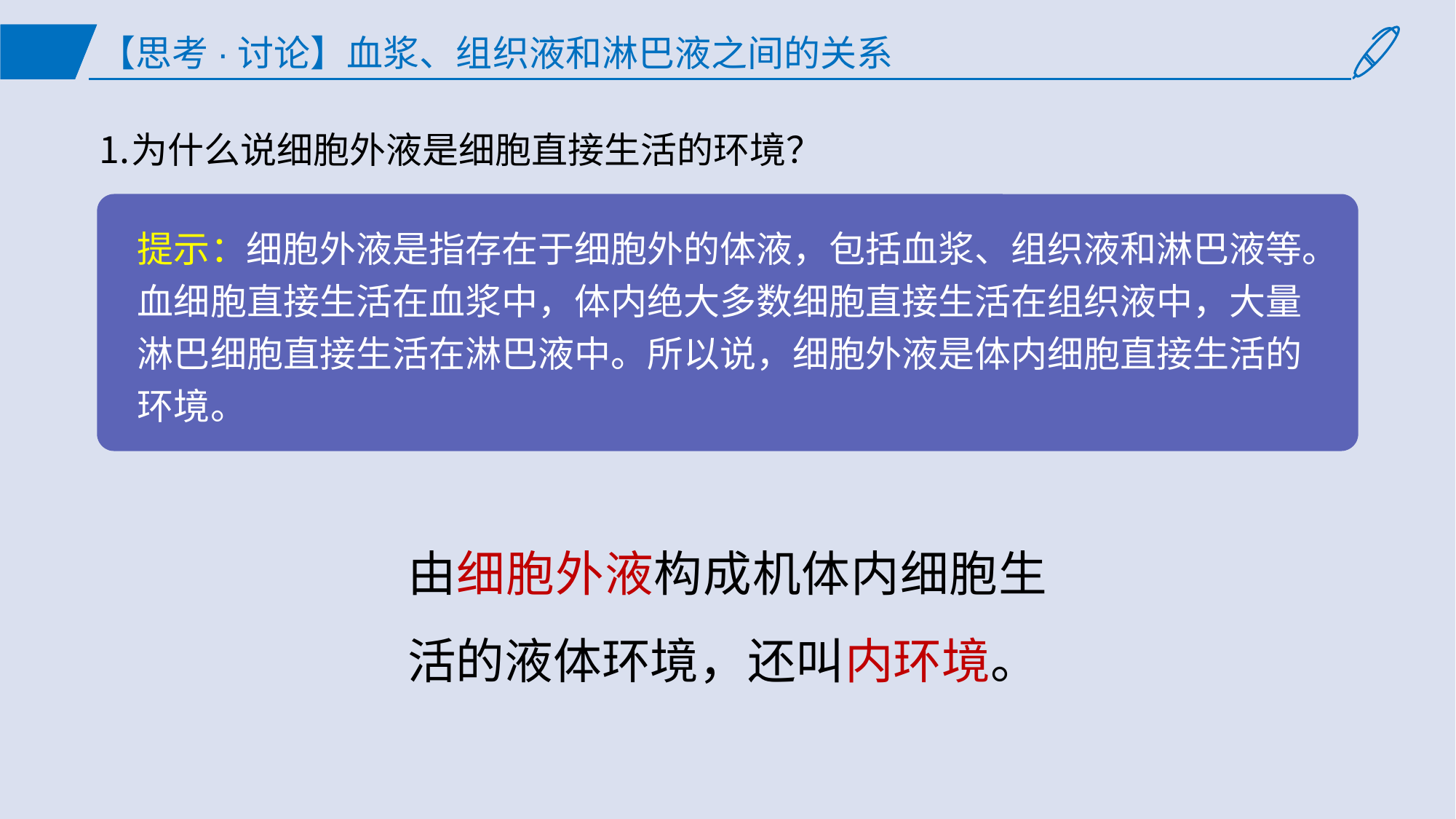

【思考·讨论】血浆、组织液和淋巴液之间的关系

为什么说细胞外液是细胞直接生活的环境？

提示：细胞外液是指存在于细胞外的体液，包括血浆、组织液和淋巴液等。血细胞直接生活在血浆中，体内绝大多数细胞直接生活在组织液中，大量淋巴细胞直接生活在淋巴液中。所以说，细胞外液是体内细胞直接生活的环境。
由细胞外液构成机体内细胞生活的液体环境，还叫内环境。